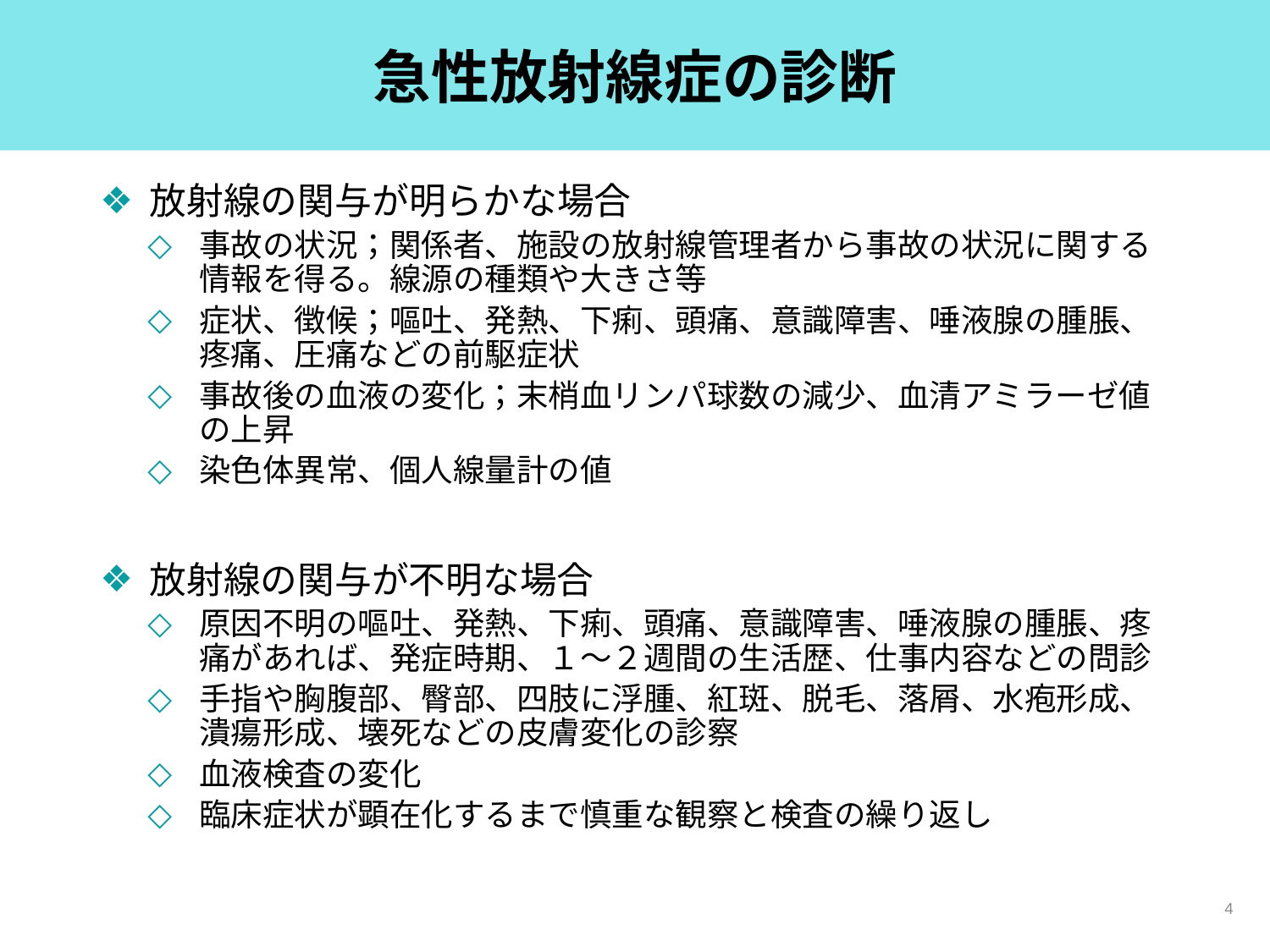

# 急性放射線症の診断
放射線の関与が明らかな場合
事故の状況；関係者、施設の放射線管理者から事故の状況に関する情報を得る。線源の種類や大きさ等
症状、徴候；嘔吐、発熱、下痢、頭痛、意識障害、唾液腺の腫脹、疼痛、圧痛などの前駆症状
事故後の血液の変化；末梢血リンパ球数の減少、血清アミラーゼ値の上昇
染色体異常、個人線量計の値

放射線の関与が不明な場合
原因不明の嘔吐、発熱、下痢、頭痛、意識障害、唾液腺の腫脹、疼痛があれば、発症時期、１〜２週間の生活歴、仕事内容などの問診
手指や胸腹部、臀部、四肢に浮腫、紅斑、脱毛、落屑、水疱形成、潰瘍形成、壊死などの皮膚変化の診察
血液検査の変化
臨床症状が顕在化するまで慎重な観察と検査の繰り返し
4